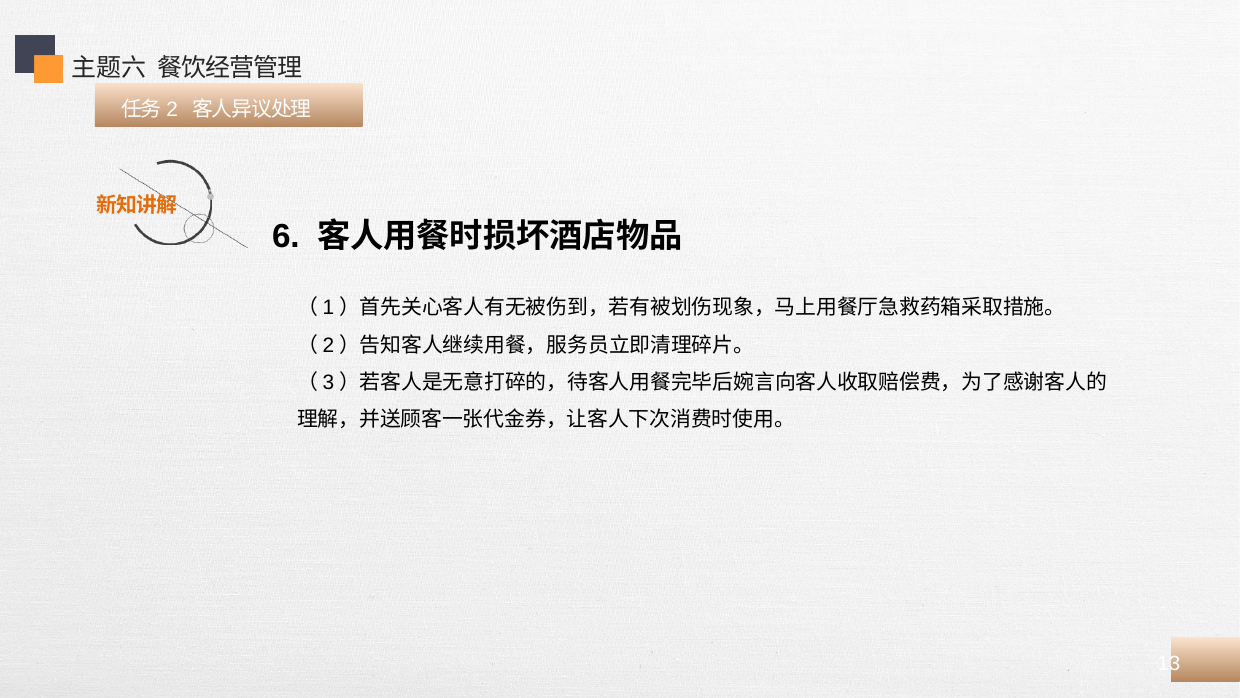

主题六  餐饮经营管理
 任务2  客人异议处理
6. 客人用餐时损坏酒店物品
（1）首先关心客人有无被伤到，若有被划伤现象，马上用餐厅急救药箱采取措施。
（2）告知客人继续用餐，服务员立即清理碎片。
（3）若客人是无意打碎的，待客人用餐完毕后婉言向客人收取赔偿费，为了感谢客人的理解，并送顾客一张代金券，让客人下次消费时使用。